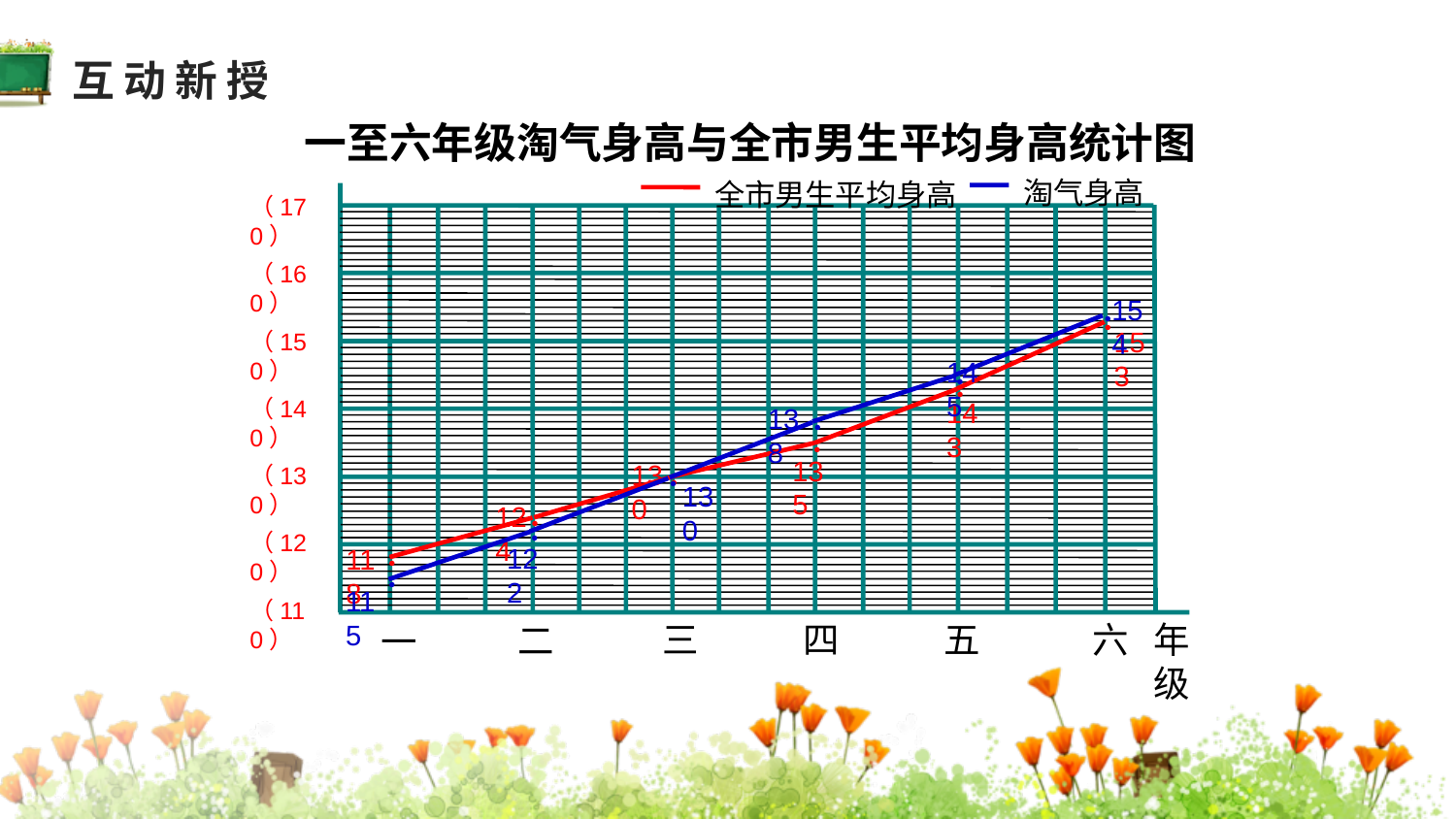

互动新授
一至六年级淘气身高与全市男生平均身高统计图
淘气身高

全市男生平均身高

154
●
●

153

145
●
●
143
138
●
●
135
130
●
●
130
124
●
●
122
118
●
●
115
三
四
五
六
年级
二
一
（170）
（160）
（150）
（140）
（130）
（120）
（110）